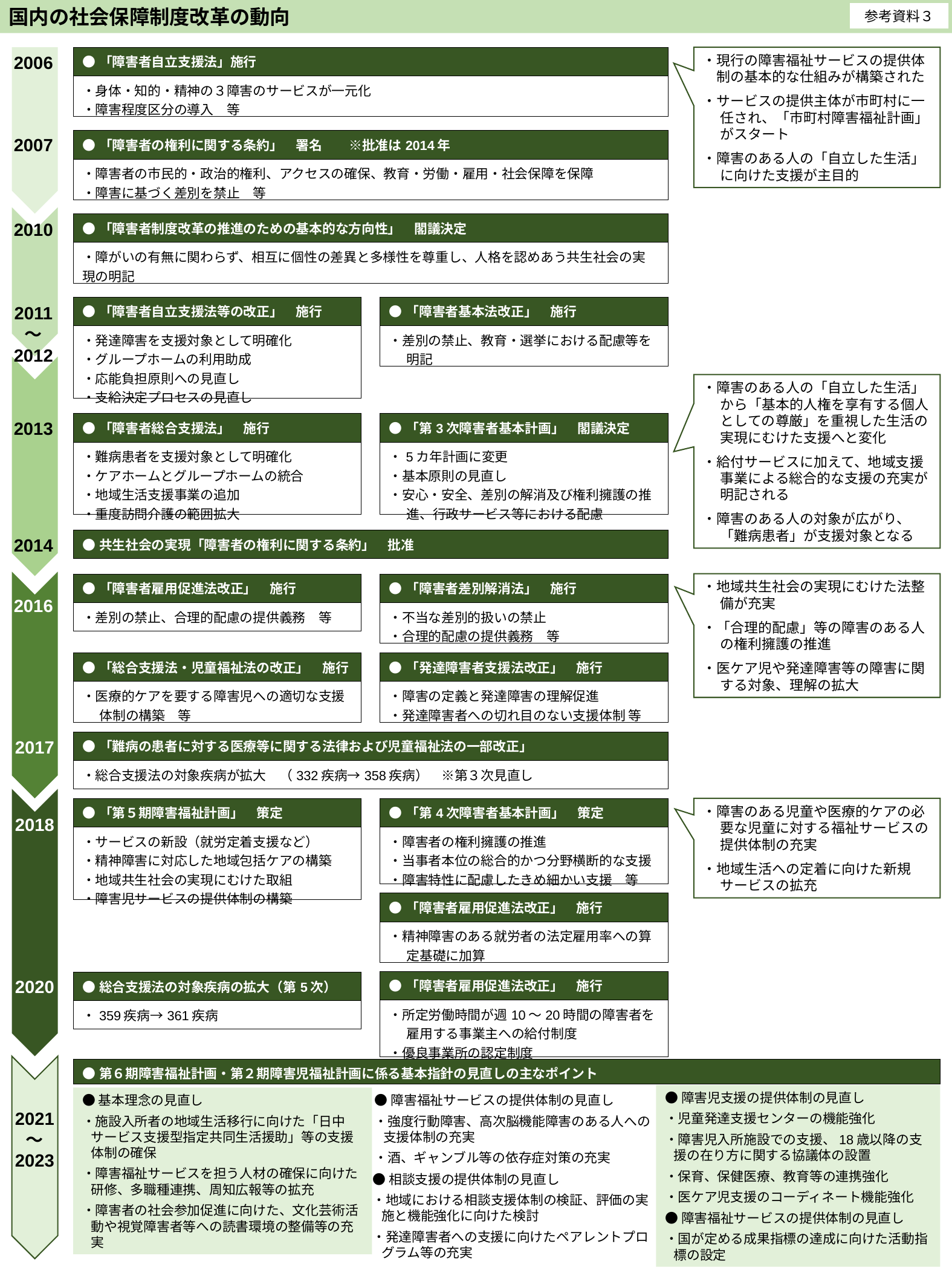

国内の社会保障制度改革の動向
参考資料３
| ●「障害者自立支援法」施行 |
| --- |
| ・身体・知的・精神の３障害のサービスが一元化 ・障害程度区分の導入　等 |
・現行の障害福祉サービスの提供体
　制の基本的な仕組みが構築された
・サービスの提供主体が市町村に一任され、「市町村障害福祉計画」がスタート
・障害のある人の「自立した生活」に向けた支援が主目的
2006

2007
| ●「障害者の権利に関する条約」　署名　　※批准は2014年 |
| --- |
| ・障害者の市民的・政治的権利、アクセスの確保、教育・労働・雇用・社会保障を保障 ・障害に基づく差別を禁止　等 |
| ●「障害者制度改革の推進のための基本的な方向性」　閣議決定 |
| --- |
| ・障がいの有無に関わらず、相互に個性の差異と多様性を尊重し、人格を認めあう共生社会の実現の明記 |
2010

| ●「障害者自立支援法等の改正」　施行 |
| --- |
| ・発達障害を支援対象として明確化 ・グループホームの利用助成 ・応能負担原則への見直し ・支給決定プロセスの見直し |
| ●「障害者基本法改正」　施行 |
| --- |
| ・差別の禁止、教育・選挙における配慮等を明記 |
2011
～
2012
・障害のある人の「自立した生活」から「基本的人権を享有する個人としての尊厳」を重視した生活の実現にむけた支援へと変化
・給付サービスに加えて、地域支援事業による総合的な支援の充実が明記される
・障害のある人の対象が広がり、「難病患者」が支援対象となる
2013
| ●「障害者総合支援法」　施行 |
| --- |
| ・難病患者を支援対象として明確化 ・ケアホームとグループホームの統合 ・地域生活支援事業の追加 ・重度訪問介護の範囲拡大 |
| ●「第3次障害者基本計画」　閣議決定 |
| --- |
| ・5カ年計画に変更 ・基本原則の見直し ・安心・安全、差別の解消及び権利擁護の推進、行政サービス等における配慮 |

2014
| ●共生社会の実現「障害者の権利に関する条約」　批准 |
| --- |
・地域共生社会の実現にむけた法整備が充実
・「合理的配慮」等の障害のある人の権利擁護の推進
・医ケア児や発達障害等の障害に関する対象、理解の拡大
| ●「障害者雇用促進法改正」　施行 |
| --- |
| ・差別の禁止、合理的配慮の提供義務　等 |
| ●「障害者差別解消法」　施行 |
| --- |
| ・不当な差別的扱いの禁止 ・合理的配慮の提供義務　等 |
2016
| ●「総合支援法・児童福祉法の改正」　施行 |
| --- |
| ・医療的ケアを要する障害児への適切な支援体制の構築　等 |
| ●「発達障害者支援法改正」　施行 |
| --- |
| ・障害の定義と発達障害の理解促進 ・発達障害者への切れ目のない支援体制 等 |

| ●「難病の患者に対する医療等に関する法律および児童福祉法の一部改正」 |
| --- |
| ・総合支援法の対象疾病が拡大　（332疾病→358疾病）　※第３次見直し |
2017
| ●「第５期障害福祉計画」　策定 |
| --- |
| ・サービスの新設（就労定着支援など） ・精神障害に対応した地域包括ケアの構築 ・地域共生社会の実現にむけた取組 ・障害児サービスの提供体制の構築 |
| ●「第4次障害者基本計画」　策定 |
| --- |
| ・障害者の権利擁護の推進 ・当事者本位の総合的かつ分野横断的な支援 ・障害特性に配慮したきめ細かい支援　等 |
・障害のある児童や医療的ケアの必要な児童に対する福祉サービスの提供体制の充実
・地域生活への定着に向けた新規サービスの拡充
2018
| ●「障害者雇用促進法改正」　施行 |
| --- |
| ・精神障害のある就労者の法定雇用率への算定基礎に加算 |

2020
| ●「障害者雇用促進法改正」　施行 |
| --- |
| ・所定労働時間が週10～20時間の障害者を雇用する事業主への給付制度 ・優良事業所の認定制度 |
| ●総合支援法の対象疾病の拡大（第5次） |
| --- |
| ・359疾病→361疾病 |
| ●第６期障害福祉計画・第２期障害児福祉計画に係る基本指針の見直しの主なポイント |
| --- |
●障害児支援の提供体制の見直し
・児童発達支援センターの機能強化
・障害児入所施設での支援、18歳以降の支援の在り方に関する協議体の設置
・保育、保健医療、教育等の連携強化
・医ケア児支援のコーディネート機能強化
●障害福祉サービスの提供体制の見直し
・国が定める成果指標の達成に向けた活動指標の設定
●基本理念の見直し
・施設入所者の地域生活移行に向けた「日中サービス支援型指定共同生活援助」等の支援体制の確保
・障害福祉サービスを担う人材の確保に向けた研修、多職種連携、周知広報等の拡充
・障害者の社会参加促進に向けた、文化芸術活動や視覚障害者等への読書環境の整備等の充実
●障害福祉サービスの提供体制の見直し
・強度行動障害、高次脳機能障害のある人への支援体制の充実
・酒、ギャンブル等の依存症対策の充実
2021
～
2023

●相談支援の提供体制の見直し
・地域における相談支援体制の検証、評価の実施と機能強化に向けた検討
・発達障害者への支援に向けたペアレントプログラム等の充実